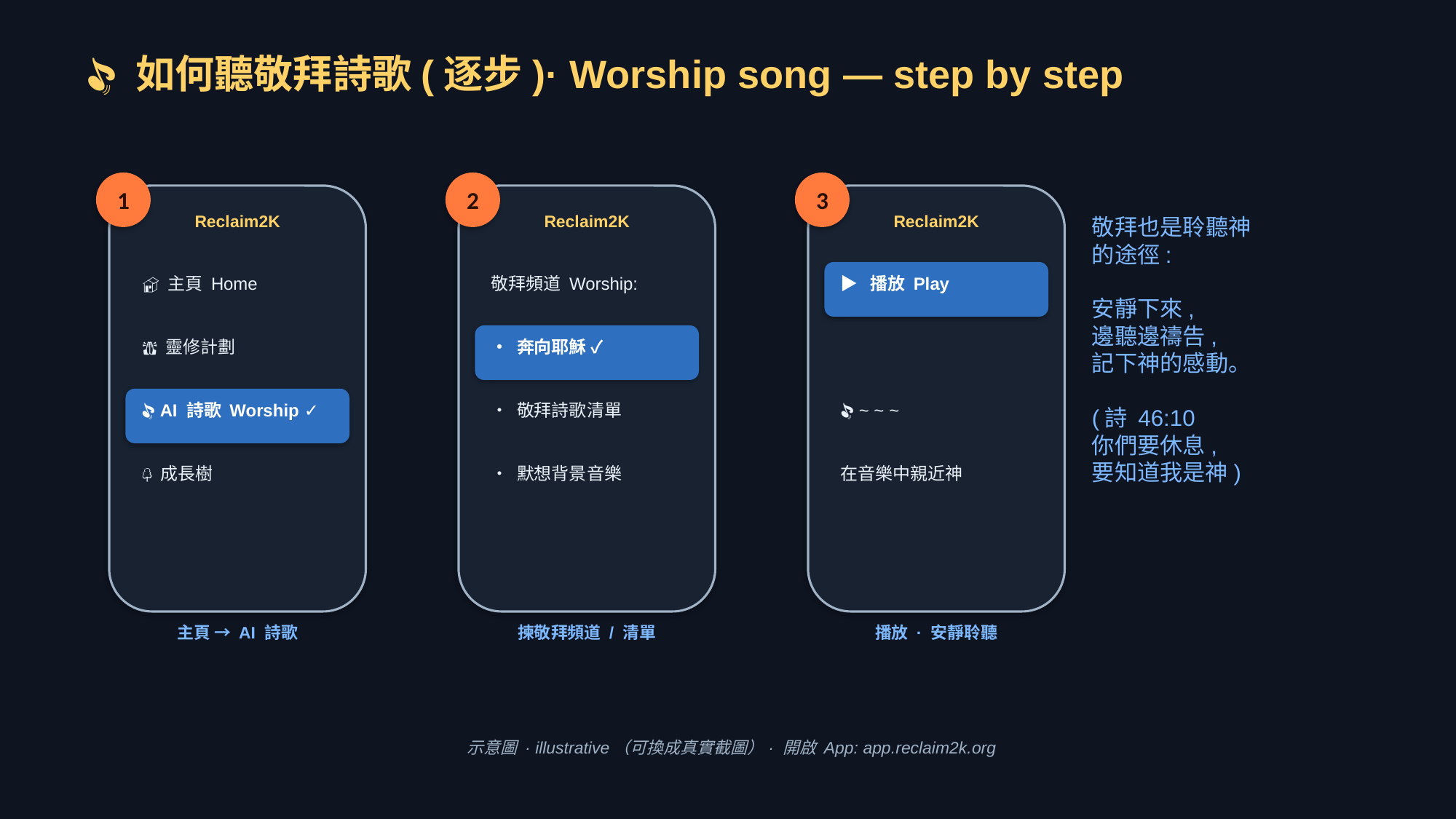

🎵 如何聽敬拜詩歌(逐步)· Worship song — step by step
1
2
3

Reclaim2K
Reclaim2K
Reclaim2K
敬拜也是聆聽神
的途徑:

安靜下來,
邊聽邊禱告,
記下神的感動。

(詩 46:10
你們要休息,
要知道我是神)

🏠 主頁 Home
敬拜頻道 Worship:
▶  播放 Play

🙏 靈修計劃
• 奔向耶穌 ✓

🎵 AI 詩歌 Worship ✓
• 敬拜詩歌清單
🎵 ~ ~ ~
🌳 成長樹
• 默想背景音樂
在音樂中親近神
主頁 → AI 詩歌
揀敬拜頻道 / 清單
播放 · 安靜聆聽
示意圖 · illustrative（可換成真實截圖）· 開啟 App: app.reclaim2k.org